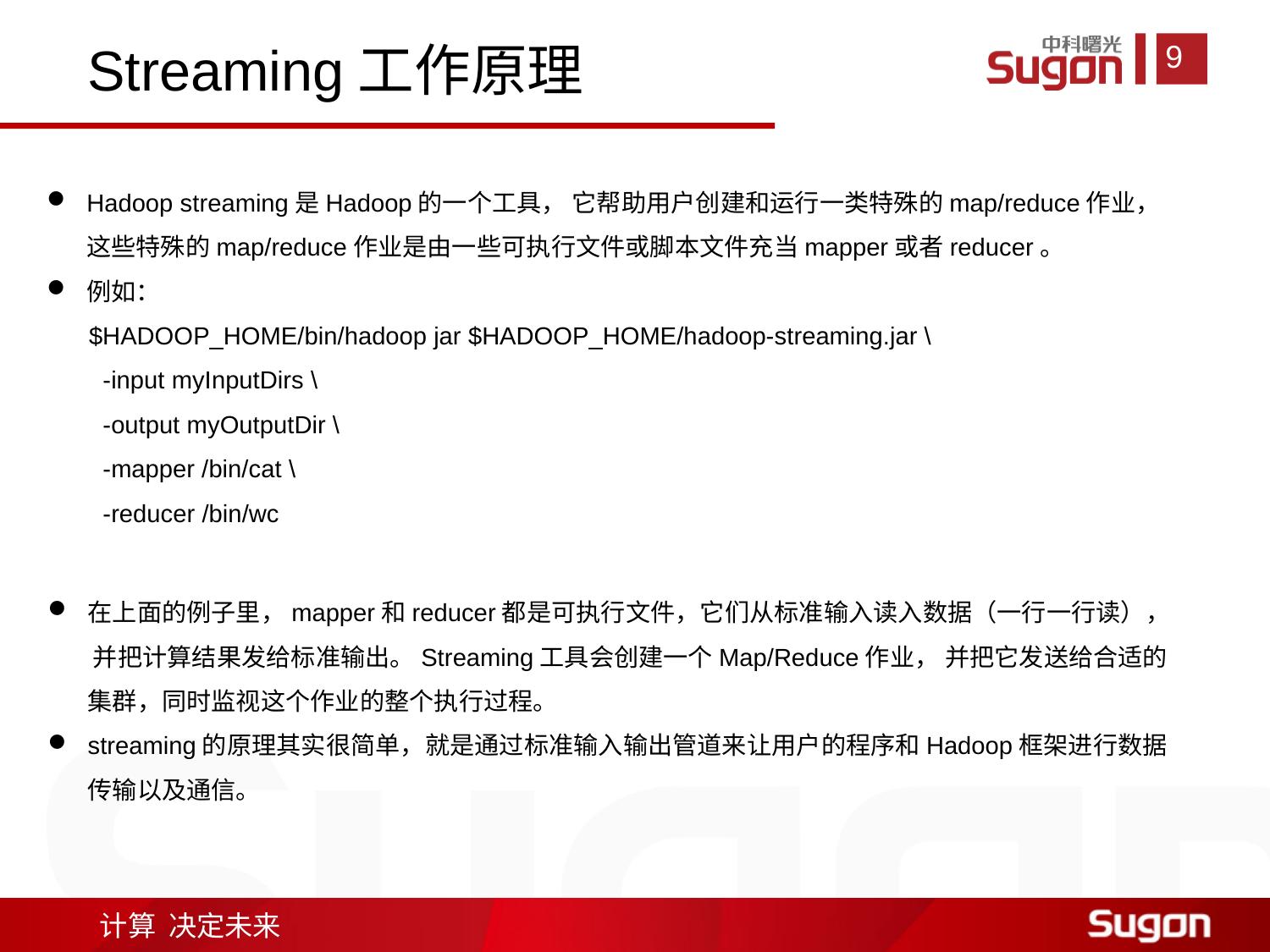

Streaming工作原理
Hadoop streaming是Hadoop的一个工具， 它帮助用户创建和运行一类特殊的map/reduce作业， 这些特殊的map/reduce作业是由一些可执行文件或脚本文件充当mapper或者reducer。
例如：
      $HADOOP_HOME/bin/hadoop jar $HADOOP_HOME/hadoop-streaming.jar \
        -input myInputDirs \
        -output myOutputDir \
        -mapper /bin/cat \
        -reducer /bin/wc
在上面的例子里，mapper和reducer都是可执行文件，它们从标准输入读入数据（一行一行读）， 并把计算结果发给标准输出。Streaming工具会创建一个Map/Reduce作业， 并把它发送给合适的集群，同时监视这个作业的整个执行过程。
streaming的原理其实很简单，就是通过标准输入输出管道来让用户的程序和Hadoop框架进行数据传输以及通信。